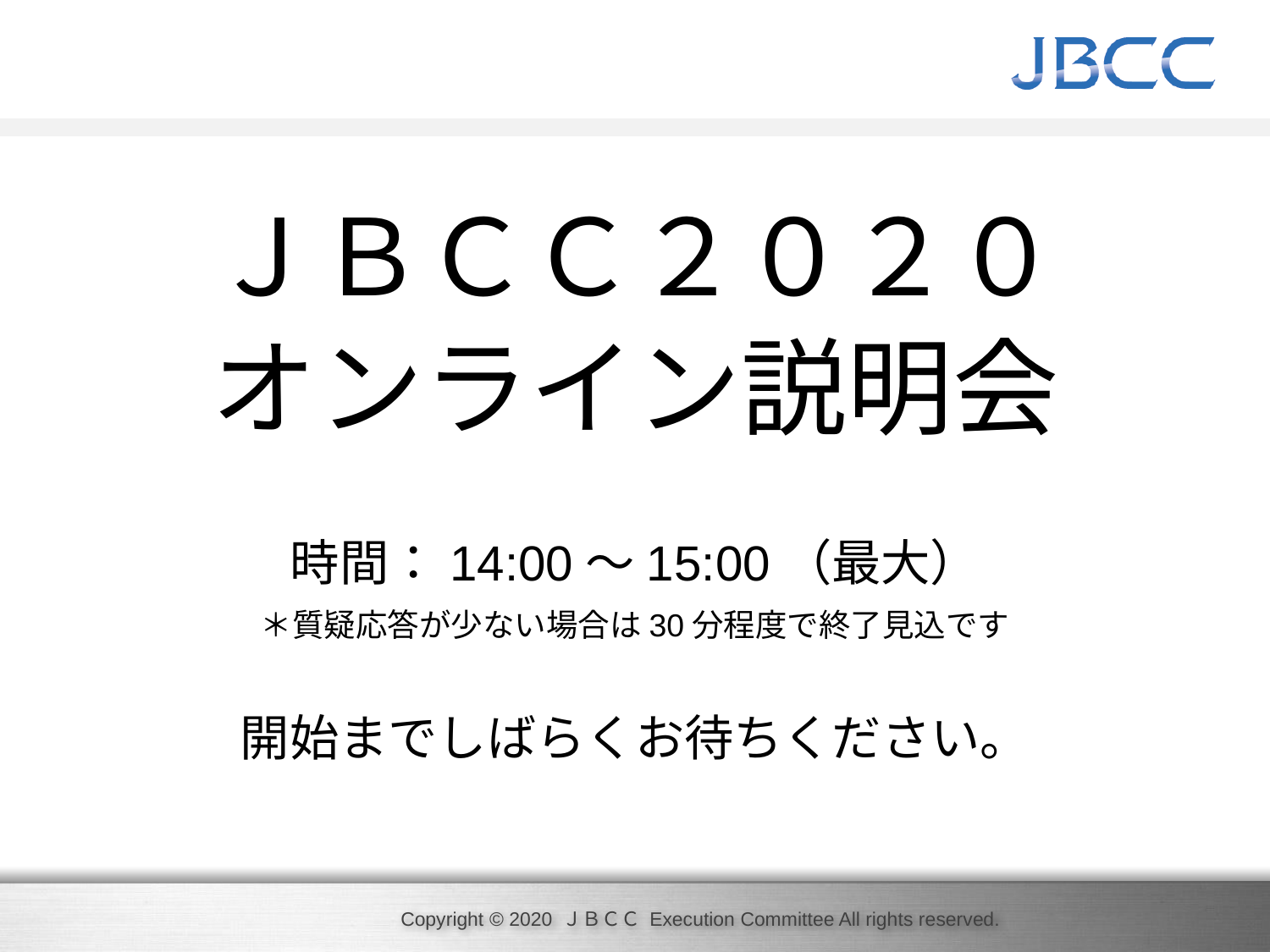

ＪＢＣＣ２０２０
オンライン説明会

時間：14:00～15:00（最大）
＊質疑応答が少ない場合は30分程度で終了見込です

開始までしばらくお待ちください。